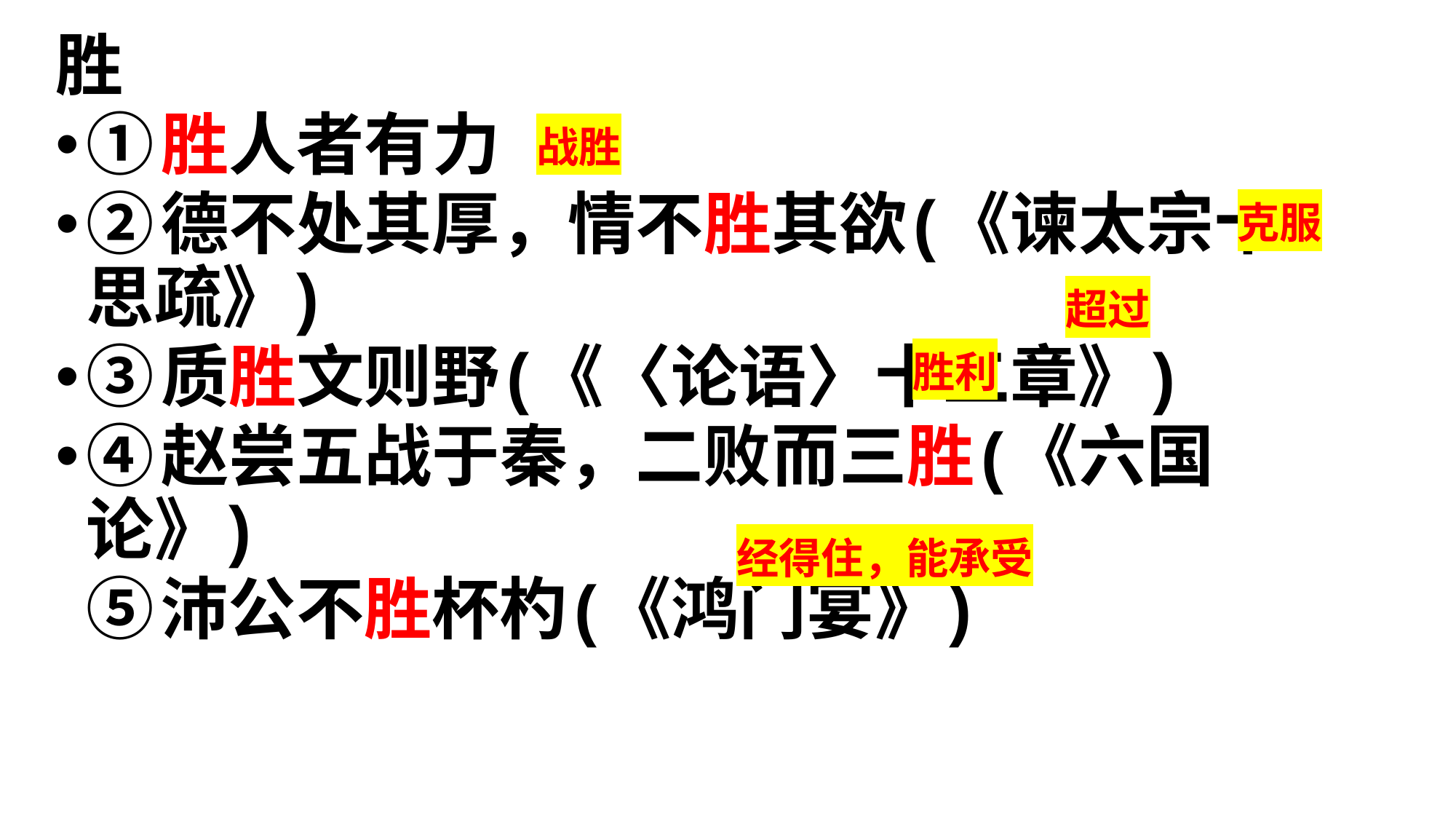

胜
①胜人者有力
②德不处其厚，情不胜其欲(《谏太宗十思疏》)
③质胜文则野(《〈论语〉十二章》)
④赵尝五战于秦，二败而三胜(《六国论》)
  ⑤沛公不胜杯杓(《鸿门宴》)

战胜
克服
超过
胜利
经得住，能承受